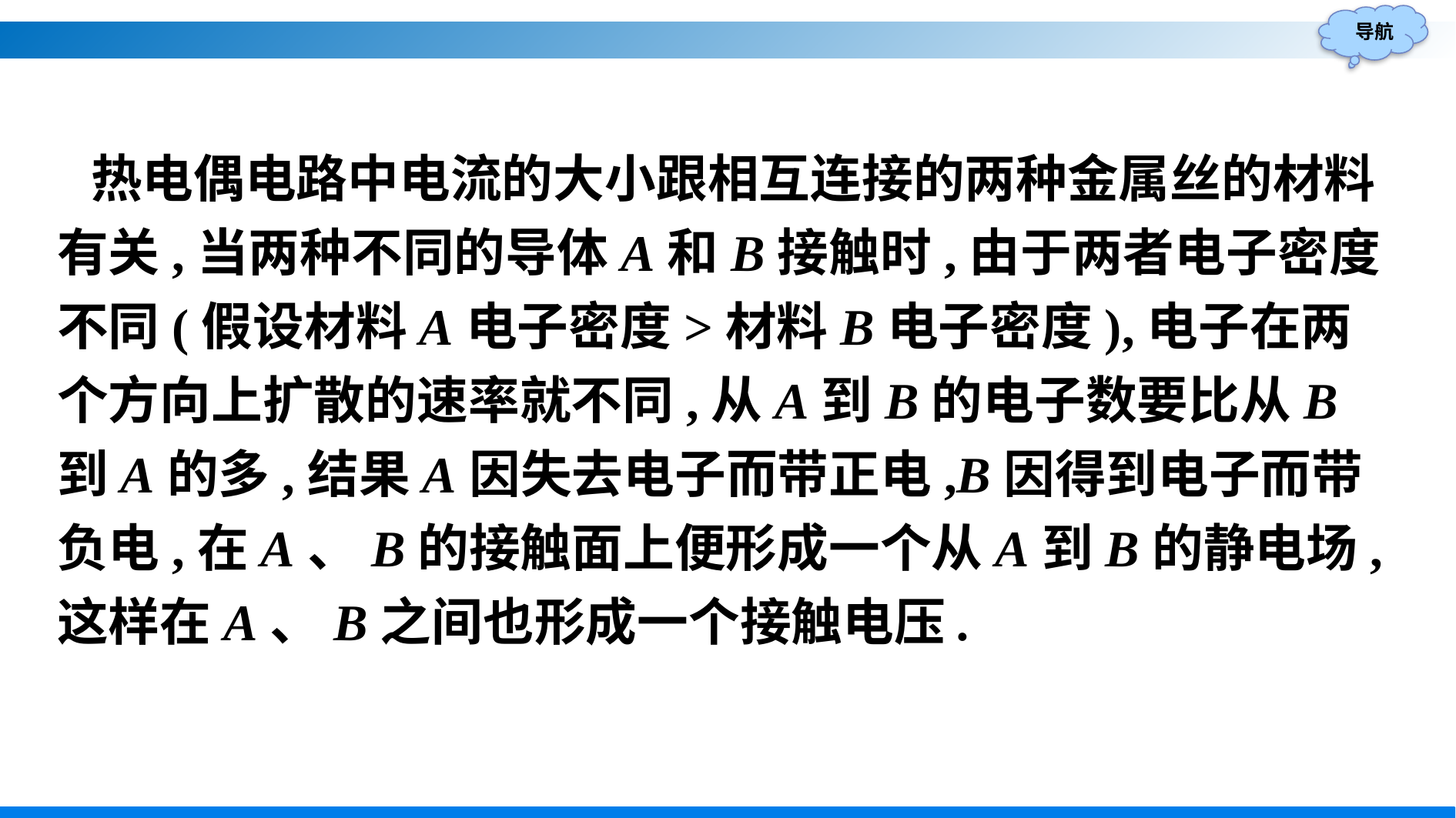

热电偶电路中电流的大小跟相互连接的两种金属丝的材料有关,当两种不同的导体A和B接触时,由于两者电子密度不同(假设材料A电子密度>材料B电子密度),电子在两个方向上扩散的速率就不同,从A到B的电子数要比从B到A的多,结果A因失去电子而带正电,B因得到电子而带负电,在A、B的接触面上便形成一个从A到B的静电场,这样在A、B之间也形成一个接触电压.